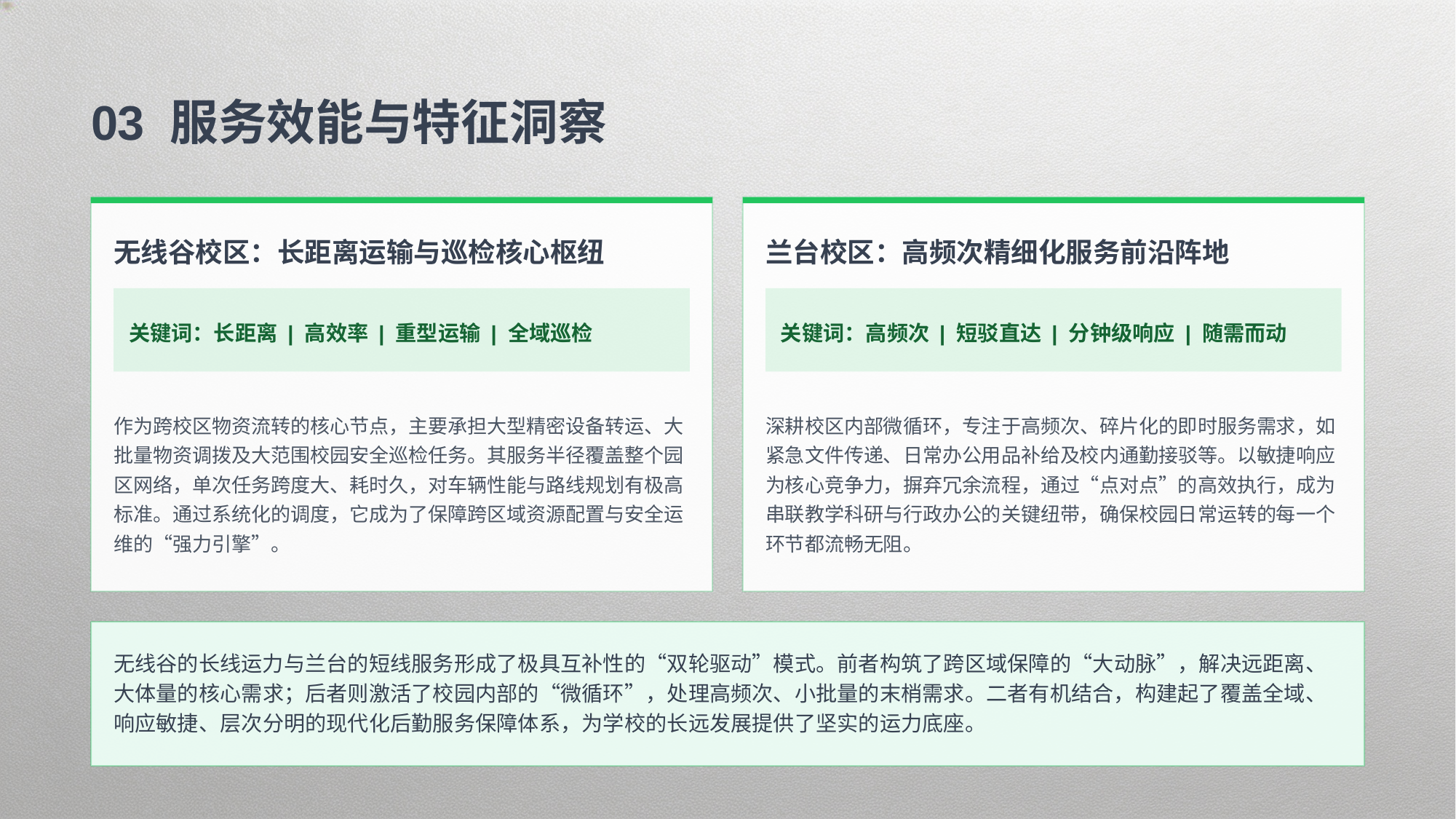

03 服务效能与特征洞察

无线谷校区：长距离运输与巡检核心枢纽
兰台校区：高频次精细化服务前沿阵地

关键词：长距离 | 高效率 | 重型运输 | 全域巡检
关键词：高频次 | 短驳直达 | 分钟级响应 | 随需而动
作为跨校区物资流转的核心节点，主要承担大型精密设备转运、大批量物资调拨及大范围校园安全巡检任务。其服务半径覆盖整个园区网络，单次任务跨度大、耗时久，对车辆性能与路线规划有极高标准。通过系统化的调度，它成为了保障跨区域资源配置与安全运维的“强力引擎”。
深耕校区内部微循环，专注于高频次、碎片化的即时服务需求，如紧急文件传递、日常办公用品补给及校内通勤接驳等。以敏捷响应为核心竞争力，摒弃冗余流程，通过“点对点”的高效执行，成为串联教学科研与行政办公的关键纽带，确保校园日常运转的每一个环节都流畅无阻。

无线谷的长线运力与兰台的短线服务形成了极具互补性的“双轮驱动”模式。前者构筑了跨区域保障的“大动脉”，解决远距离、大体量的核心需求；后者则激活了校园内部的“微循环”，处理高频次、小批量的末梢需求。二者有机结合，构建起了覆盖全域、响应敏捷、层次分明的现代化后勤服务保障体系，为学校的长远发展提供了坚实的运力底座。